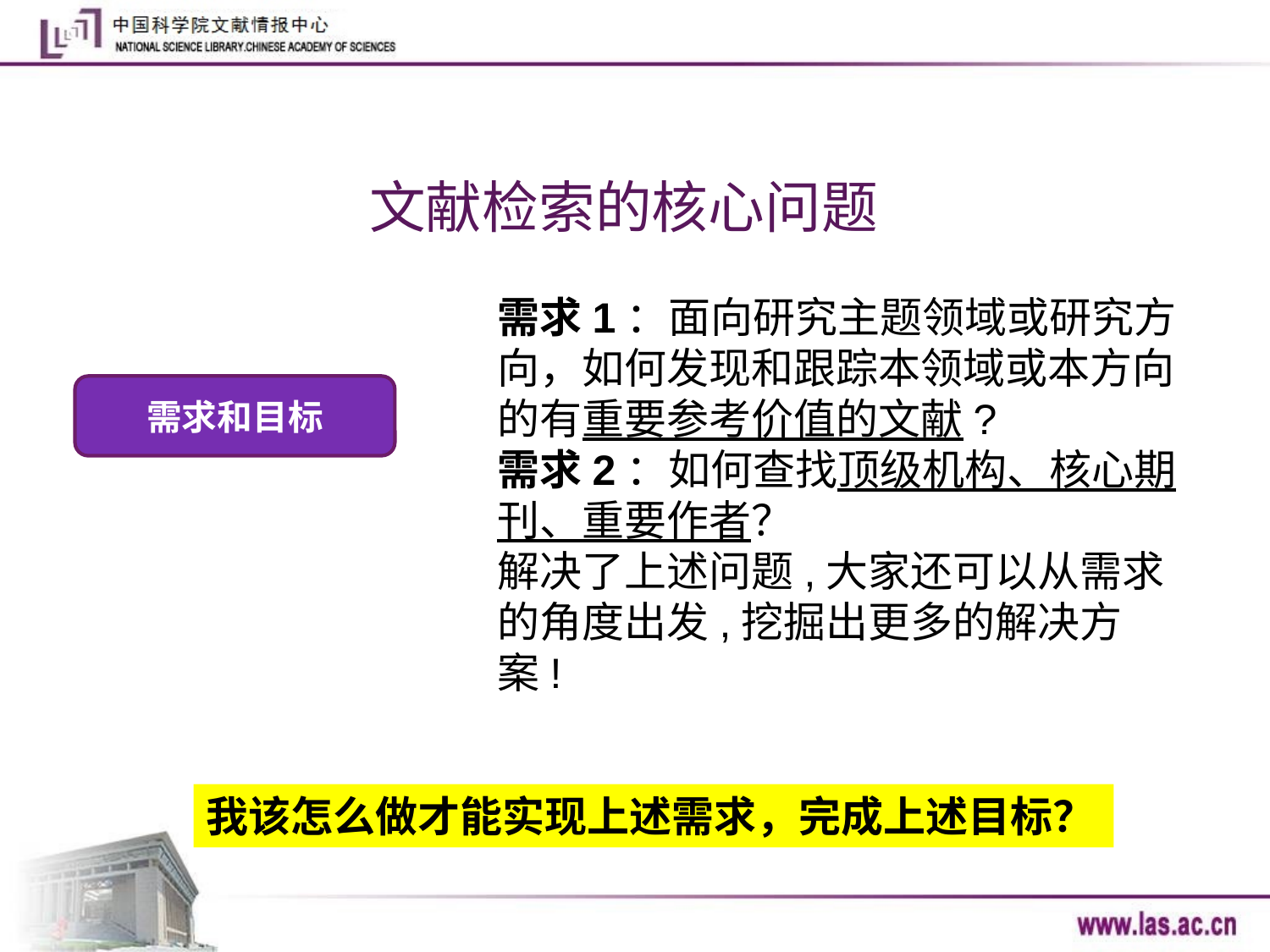

# 文献检索的核心问题
需求1：面向研究主题领域或研究方向，如何发现和跟踪本领域或本方向的有重要参考价值的文献?
需求2：如何查找顶级机构、核心期刊、重要作者？
解决了上述问题,大家还可以从需求的角度出发,挖掘出更多的解决方案!
需求和目标
我该怎么做才能实现上述需求，完成上述目标？